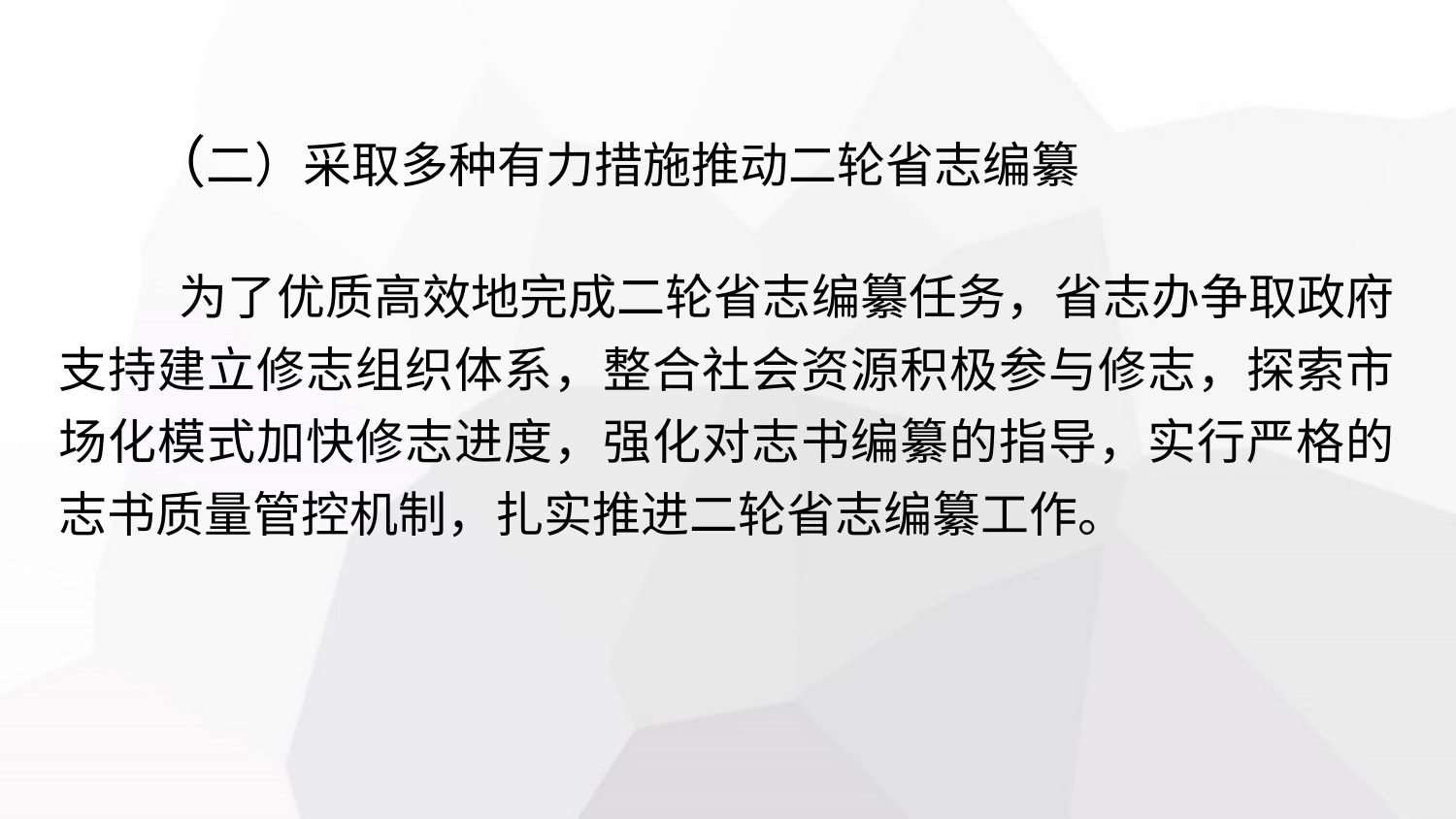

（二）采取多种有力措施推动二轮省志编纂

    为了优质高效地完成二轮省志编纂任务，省志办争取政府支持建立修志组织体系，整合社会资源积极参与修志，探索市场化模式加快修志进度，强化对志书编纂的指导，实行严格的志书质量管控机制，扎实推进二轮省志编纂工作。